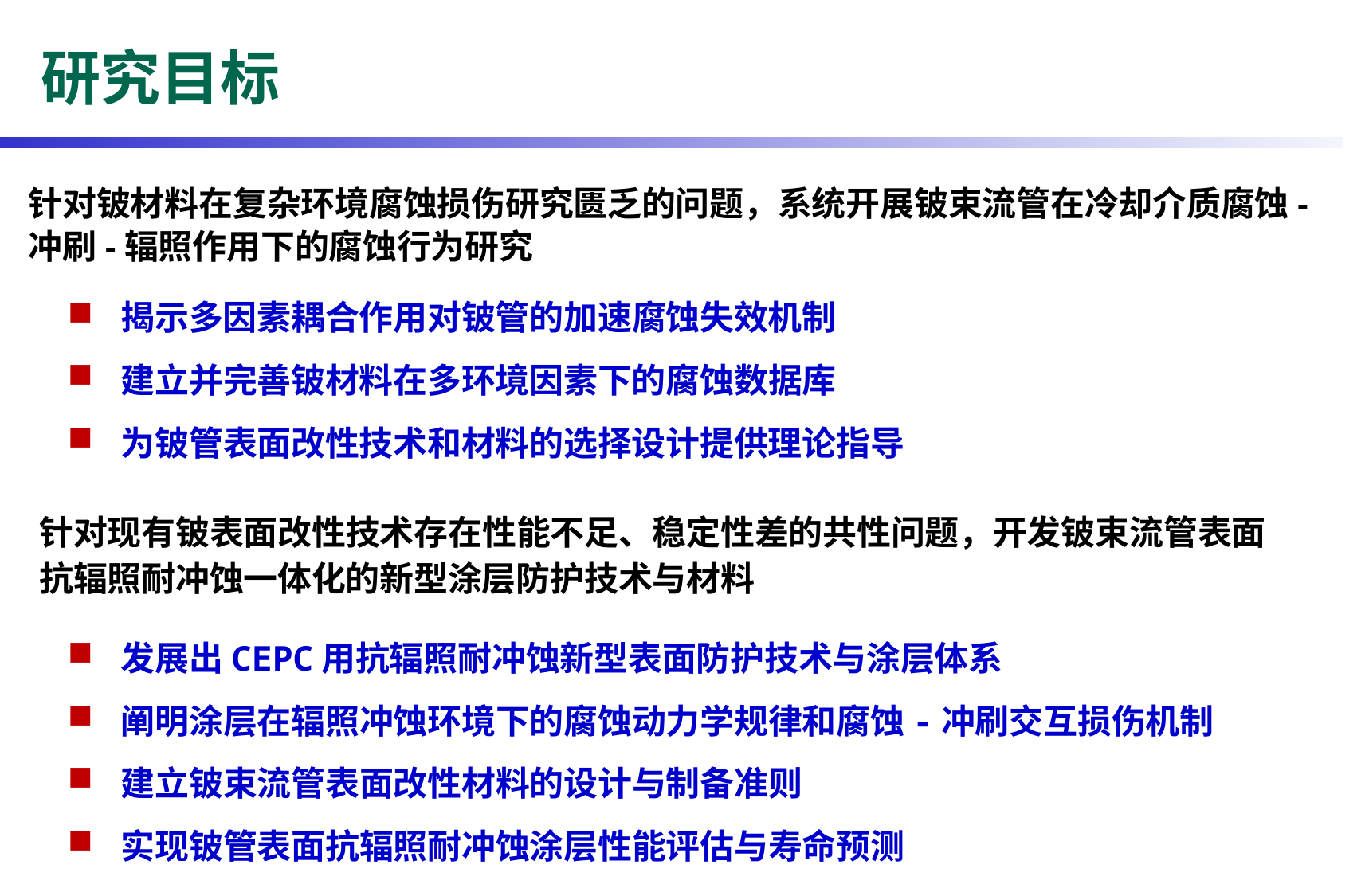

研究目标
针对铍材料在复杂环境腐蚀损伤研究匮乏的问题，系统开展铍束流管在冷却介质腐蚀-冲刷-辐照作用下的腐蚀行为研究
 揭示多因素耦合作用对铍管的加速腐蚀失效机制
 建立并完善铍材料在多环境因素下的腐蚀数据库
 为铍管表面改性技术和材料的选择设计提供理论指导
针对现有铍表面改性技术存在性能不足、稳定性差的共性问题，开发铍束流管表面抗辐照耐冲蚀一体化的新型涂层防护技术与材料
 发展出CEPC用抗辐照耐冲蚀新型表面防护技术与涂层体系
 阐明涂层在辐照冲蚀环境下的腐蚀动力学规律和腐蚀-冲刷交互损伤机制
 建立铍束流管表面改性材料的设计与制备准则
 实现铍管表面抗辐照耐冲蚀涂层性能评估与寿命预测